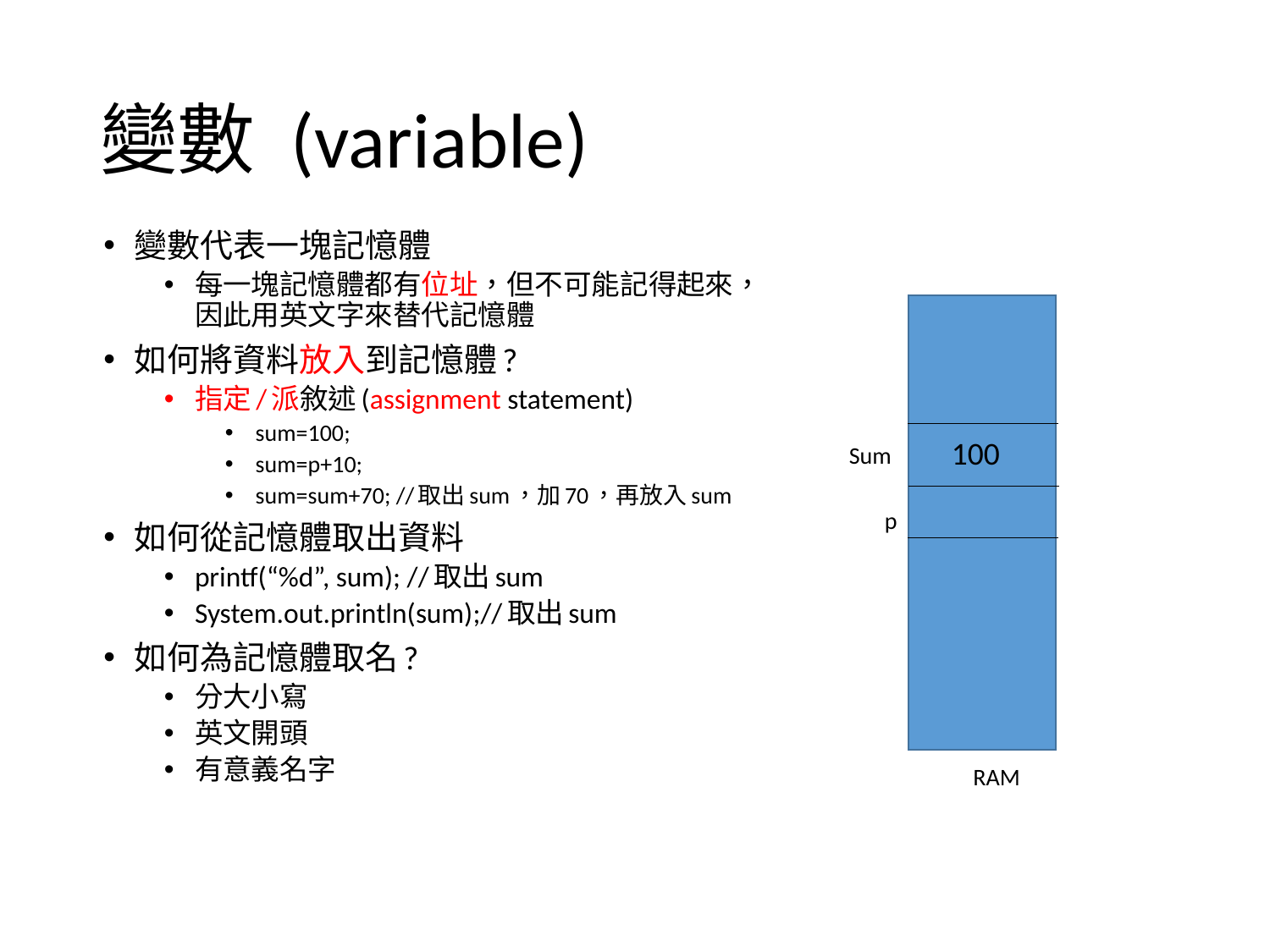

# 變數 (variable)
變數代表一塊記憶體
每一塊記憶體都有位址，但不可能記得起來，因此用英文字來替代記憶體
如何將資料放入到記憶體?
指定/派敘述(assignment statement)
sum=100;
sum=p+10;
sum=sum+70; //取出sum，加70，再放入sum
如何從記憶體取出資料
printf(“%d”, sum); //取出sum
System.out.println(sum);//取出sum
如何為記憶體取名?
分大小寫
英文開頭
有意義名字

100
Sum
p
RAM